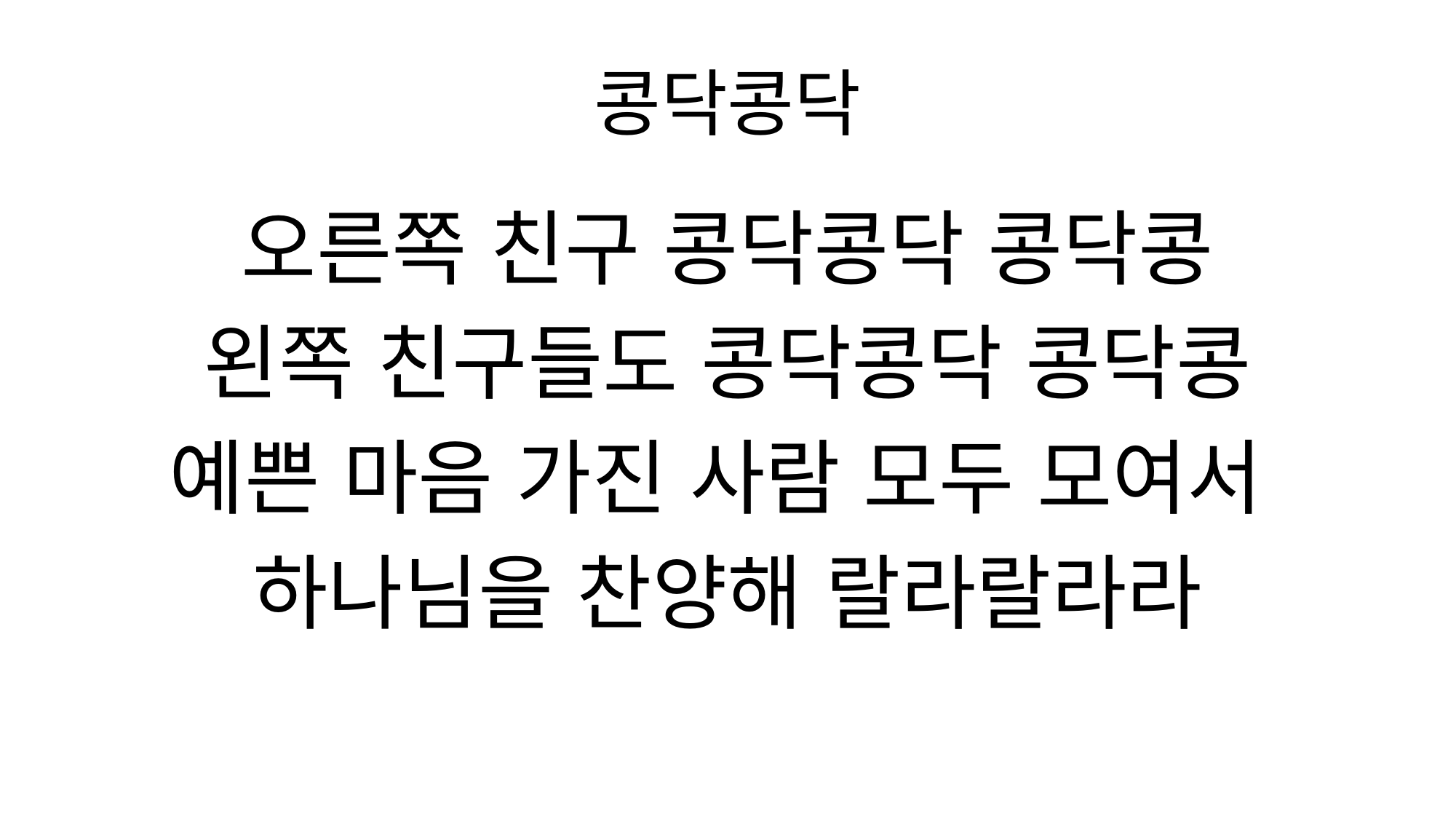

# 콩닥콩닥
오른쪽 친구 콩닥콩닥 콩닥콩
왼쪽 친구들도 콩닥콩닥 콩닥콩
예쁜 마음 가진 사람 모두 모여서
하나님을 찬양해 랄라랄라라